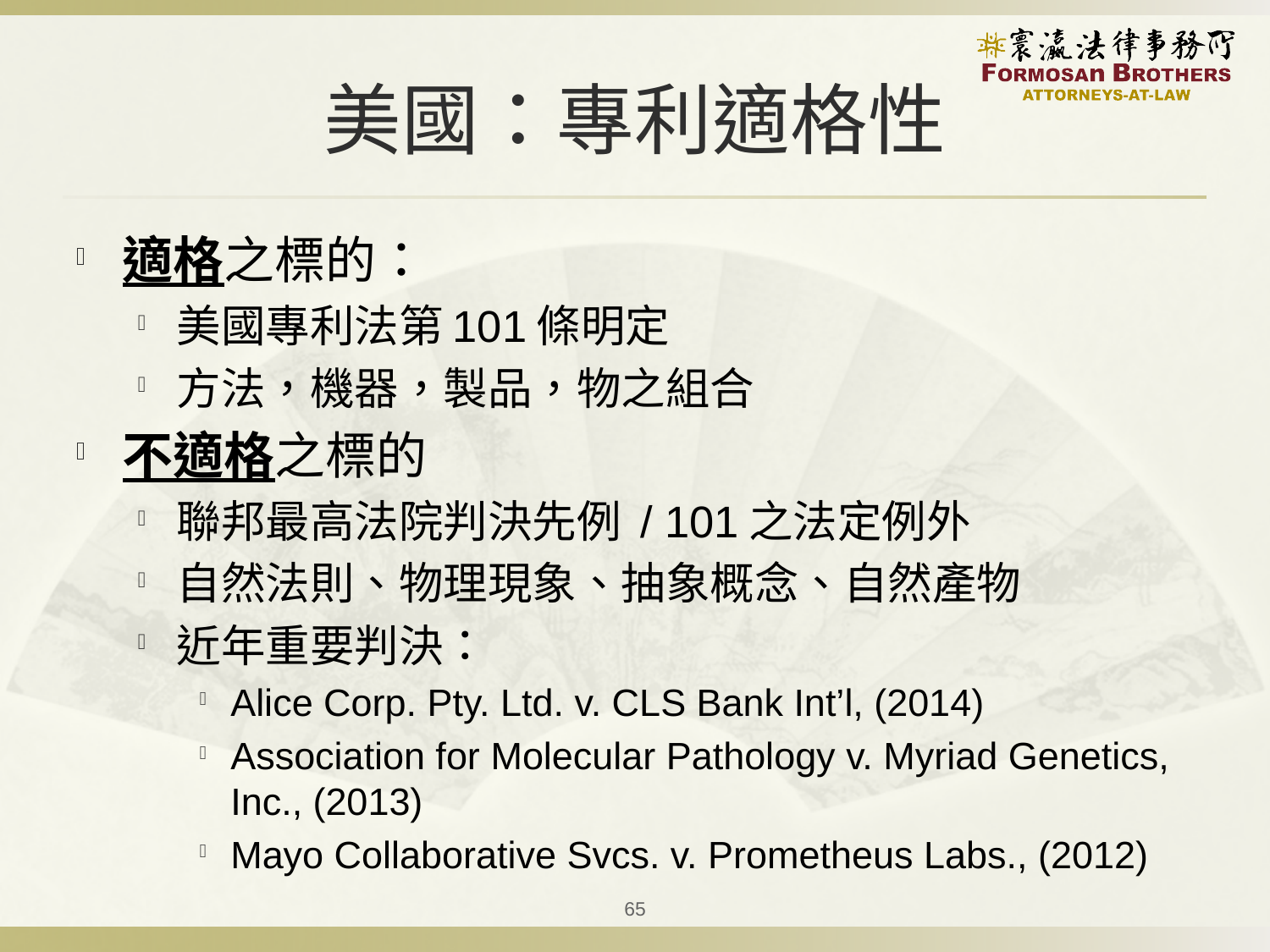

# 美國：專利適格性
適格之標的：
美國專利法第101條明定
方法，機器，製品，物之組合
不適格之標的
聯邦最高法院判決先例 / 101之法定例外
自然法則、物理現象、抽象概念、自然產物
近年重要判決：
Alice Corp. Pty. Ltd. v. CLS Bank Int’l, (2014)
Association for Molecular Pathology v. Myriad Genetics, Inc., (2013)
Mayo Collaborative Svcs. v. Prometheus Labs., (2012)

65